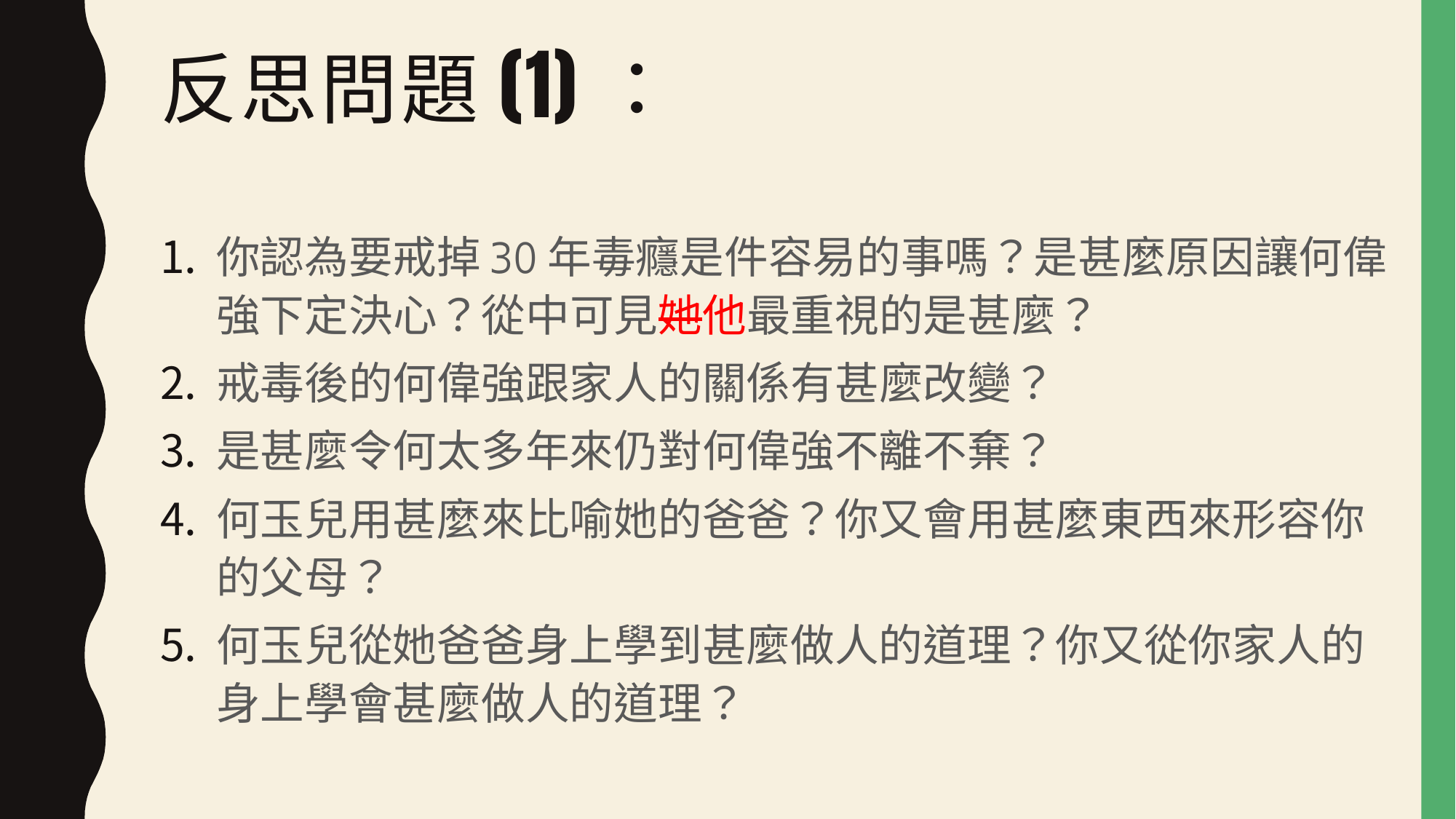

# 反思問題(1)：
你認為要戒掉30年毒癮是件容易的事嗎？是甚麼原因讓何偉強下定決心？從中可見她他最重視的是甚麼？
戒毒後的何偉強跟家人的關係有甚麼改變？
是甚麼令何太多年來仍對何偉強不離不棄？
何玉兒用甚麼來比喻她的爸爸？你又會用甚麼東西來形容你的父母？
何玉兒從她爸爸身上學到甚麼做人的道理？你又從你家人的身上學會甚麼做人的道理？